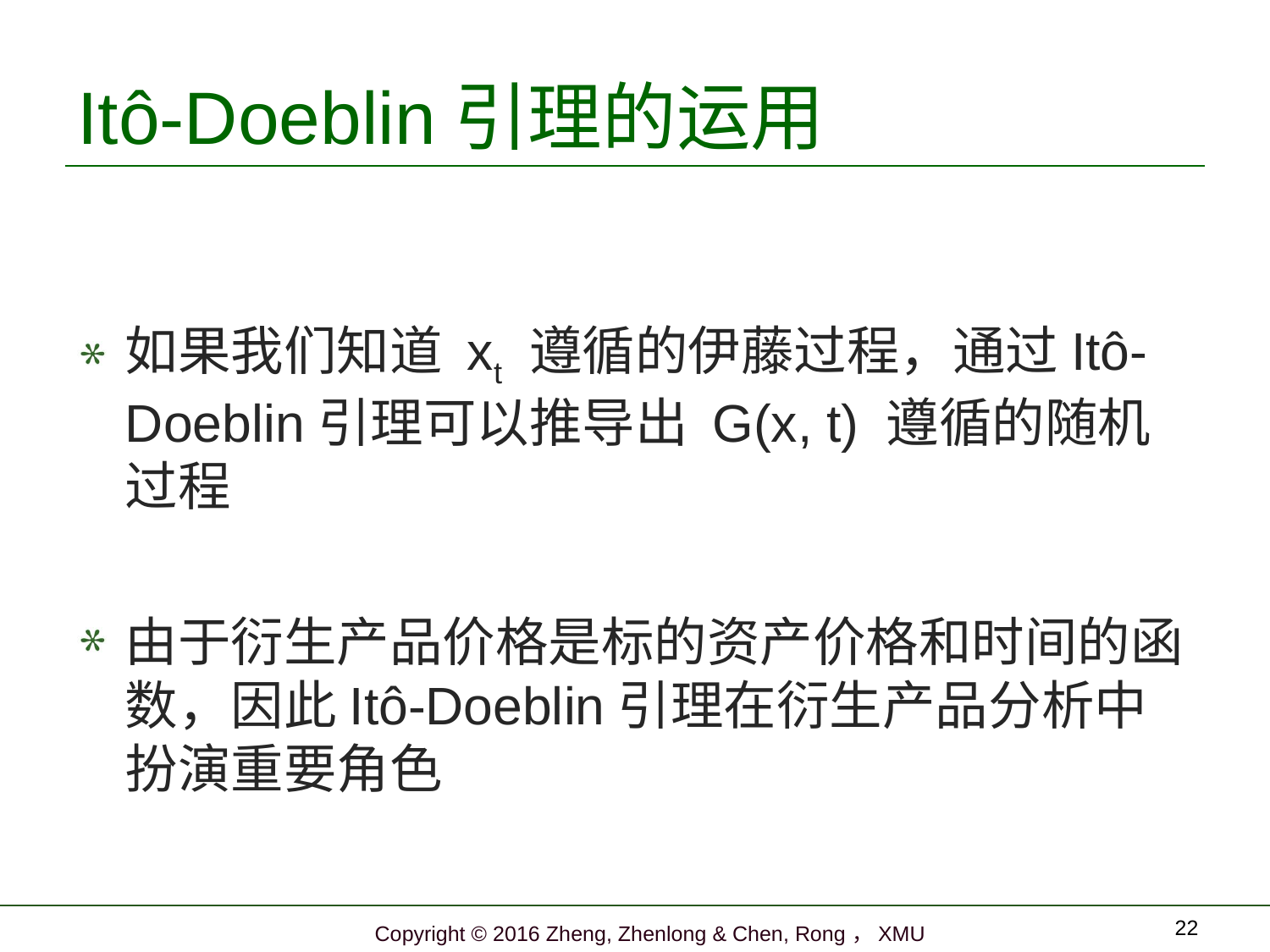

# Itô-Doeblin引理的运用

如果我们知道 xt 遵循的伊藤过程，通过Itô-Doeblin引理可以推导出 G(x, t) 遵循的随机过程

由于衍生产品价格是标的资产价格和时间的函数，因此Itô-Doeblin引理在衍生产品分析中扮演重要角色
22